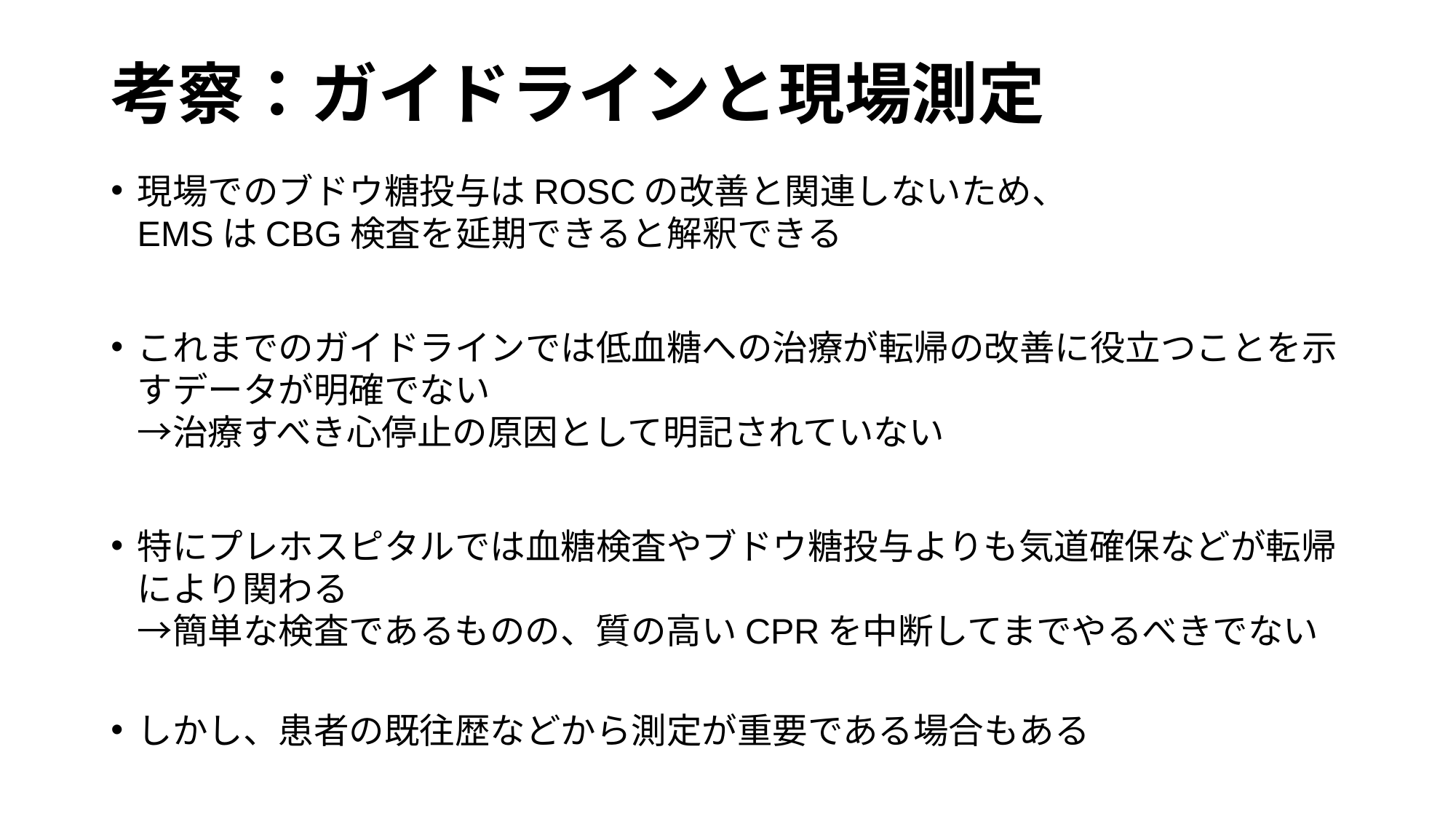

# 考察：ガイドラインと現場測定
現場でのブドウ糖投与はROSCの改善と関連しないため、
EMSはCBG検査を延期できると解釈できる

これまでのガイドラインでは低血糖への治療が転帰の改善に役立つことを示すデータが明確でない
→治療すべき心停止の原因として明記されていない

特にプレホスピタルでは血糖検査やブドウ糖投与よりも気道確保などが転帰により関わる
→簡単な検査であるものの、質の高いCPRを中断してまでやるべきでない
しかし、患者の既往歴などから測定が重要である場合もある